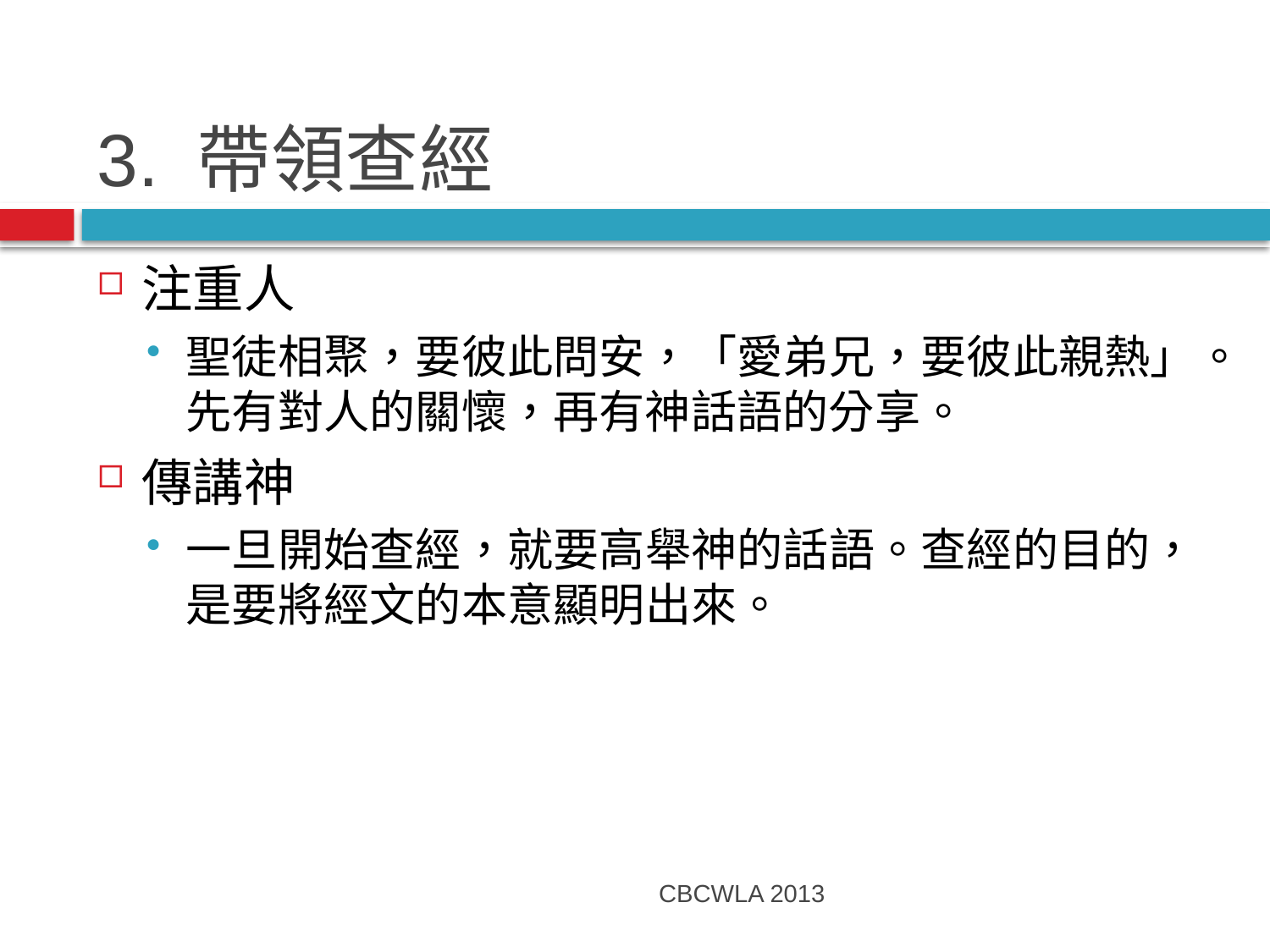

# 3. 帶領查經
注重人
聖徒相聚，要彼此問安，「愛弟兄，要彼此親熱」。先有對人的關懷，再有神話語的分享。
傳講神
一旦開始查經，就要高舉神的話語。查經的目的，是要將經文的本意顯明出來。
CBCWLA 2013